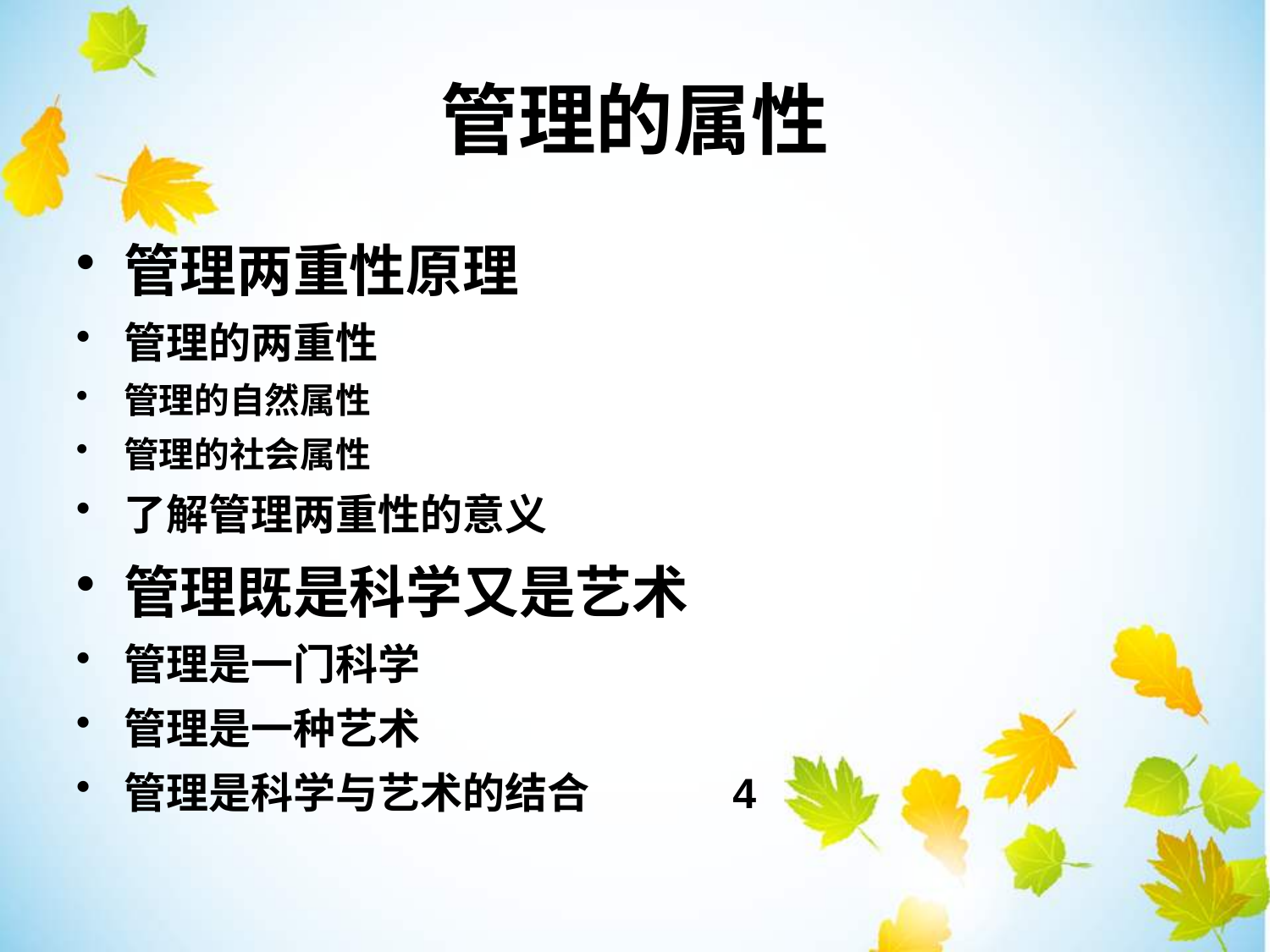

管理的属性
管理两重性原理
管理的两重性
管理的自然属性
管理的社会属性
了解管理两重性的意义
管理既是科学又是艺术
管理是一门科学
管理是一种艺术
管理是科学与艺术的结合              4